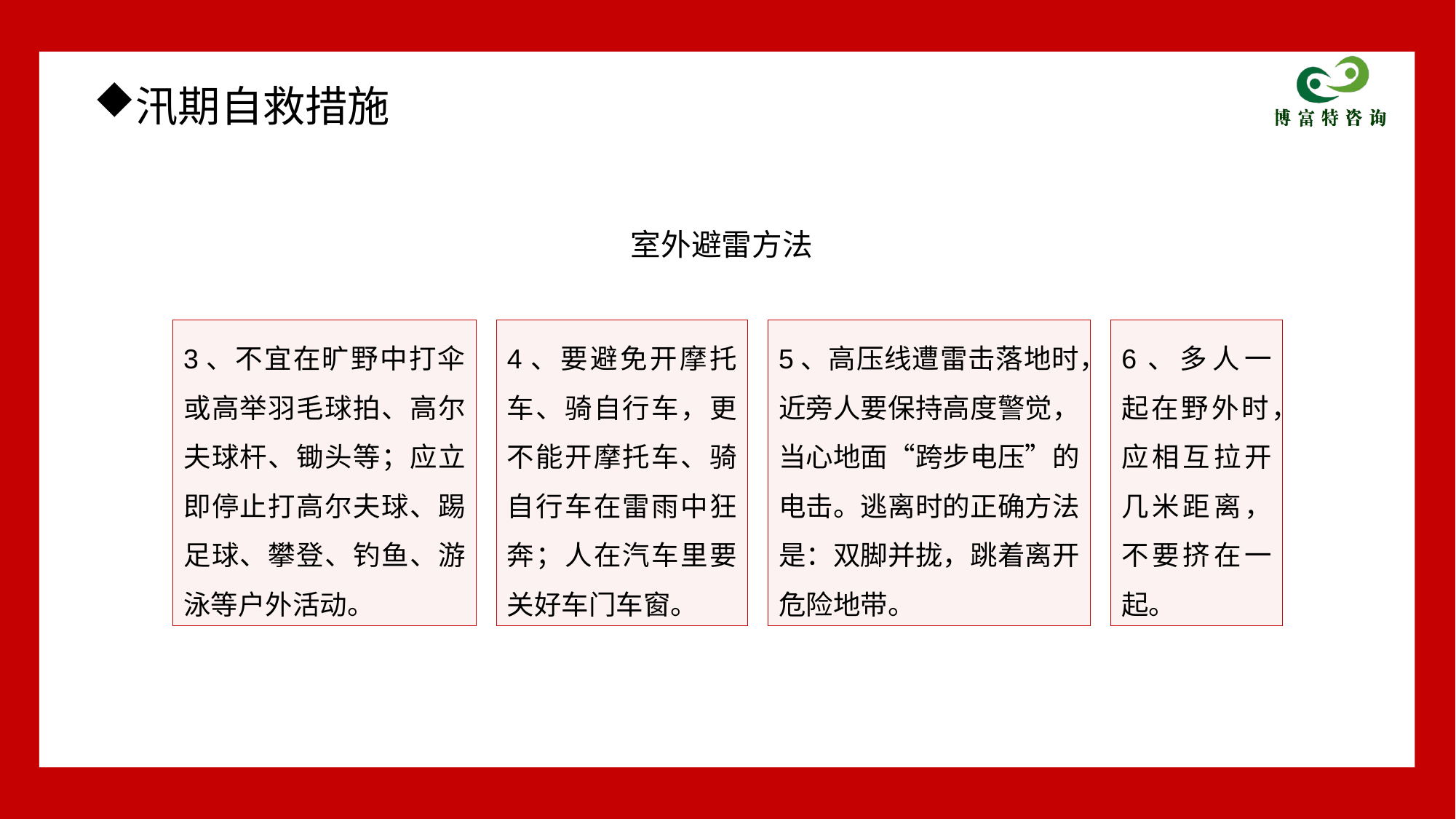

汛期自救措施
室外避雷方法
3、不宜在旷野中打伞或高举羽毛球拍、高尔夫球杆、锄头等；应立即停止打高尔夫球、踢足球、攀登、钓鱼、游泳等户外活动。
4、要避免开摩托车、骑自行车，更不能开摩托车、骑自行车在雷雨中狂奔；人在汽车里要关好车门车窗。
5、高压线遭雷击落地时，近旁人要保持高度警觉，当心地面“跨步电压”的电击。逃离时的正确方法是：双脚并拢，跳着离开危险地带。
6、多人一起在野外时，应相互拉开几米距离，不要挤在一起。